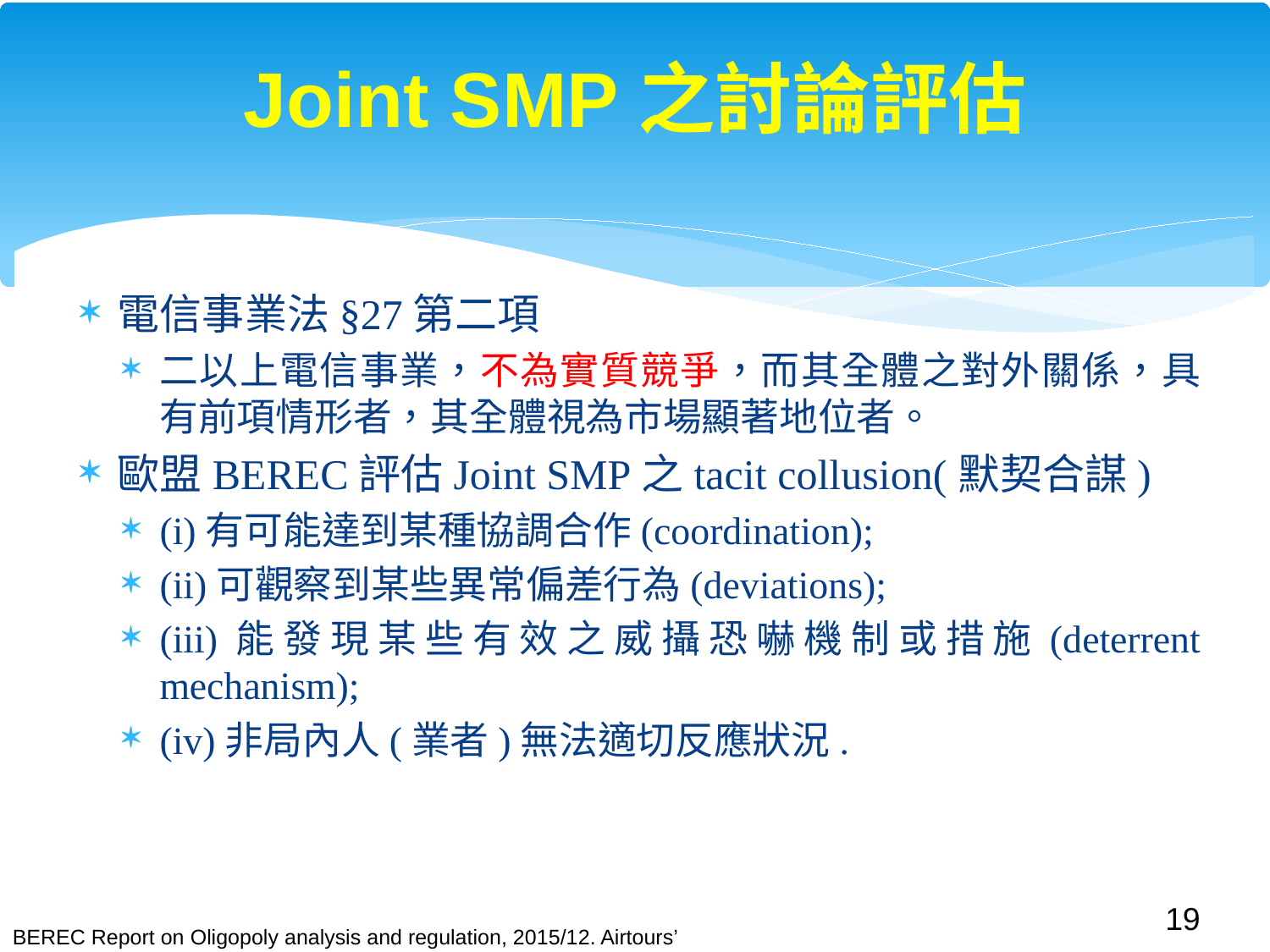

# Joint SMP之討論評估
電信事業法§27第二項
二以上電信事業，不為實質競爭，而其全體之對外關係，具有前項情形者，其全體視為市場顯著地位者。
歐盟BEREC評估Joint SMP之tacit collusion(默契合謀)
(i)有可能達到某種協調合作(coordination);
(ii)可觀察到某些異常偏差行為(deviations);
(iii)能發現某些有效之威攝恐嚇機制或措施(deterrent mechanism);
(iv)非局內人(業者)無法適切反應狀況.
BEREC Report on Oligopoly analysis and regulation, 2015/12. Airtours’ case